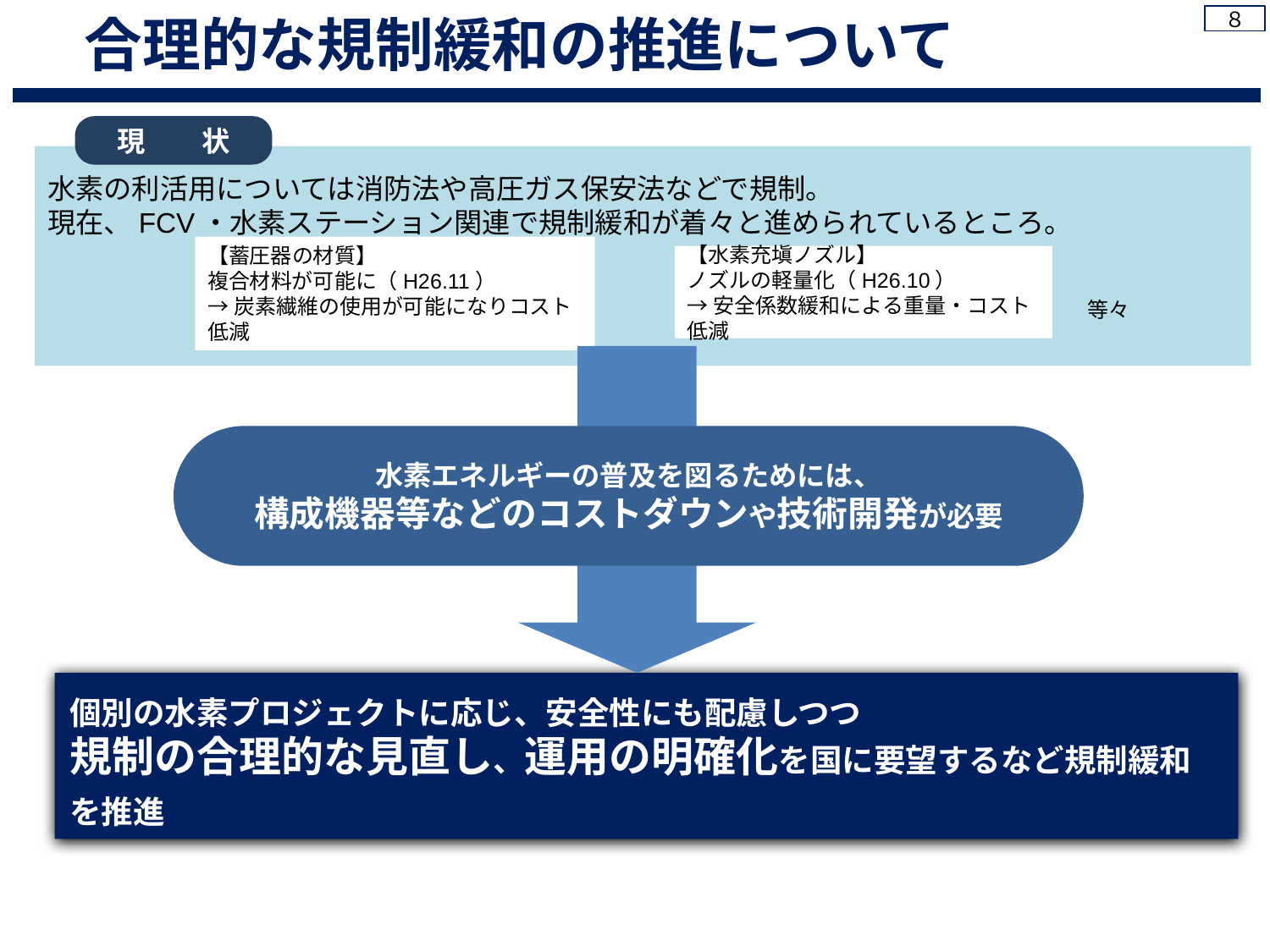

合理的な規制緩和の推進について
８
現　　状
水素の利活用については消防法や高圧ガス保安法などで規制。
現在、FCV・水素ステーション関連で規制緩和が着々と進められているところ。
【水素充塡ノズル】
ノズルの軽量化（H26.10）
→安全係数緩和による重量・コスト低減
【蓄圧器の材質】
複合材料が可能に（H26.11）
→炭素繊維の使用が可能になりコスト低減
等々

水素エネルギーの普及を図るためには、
構成機器等などのコストダウンや技術開発が必要
個別の水素プロジェクトに応じ、安全性にも配慮しつつ
規制の合理的な見直し、運用の明確化を国に要望するなど規制緩和を推進